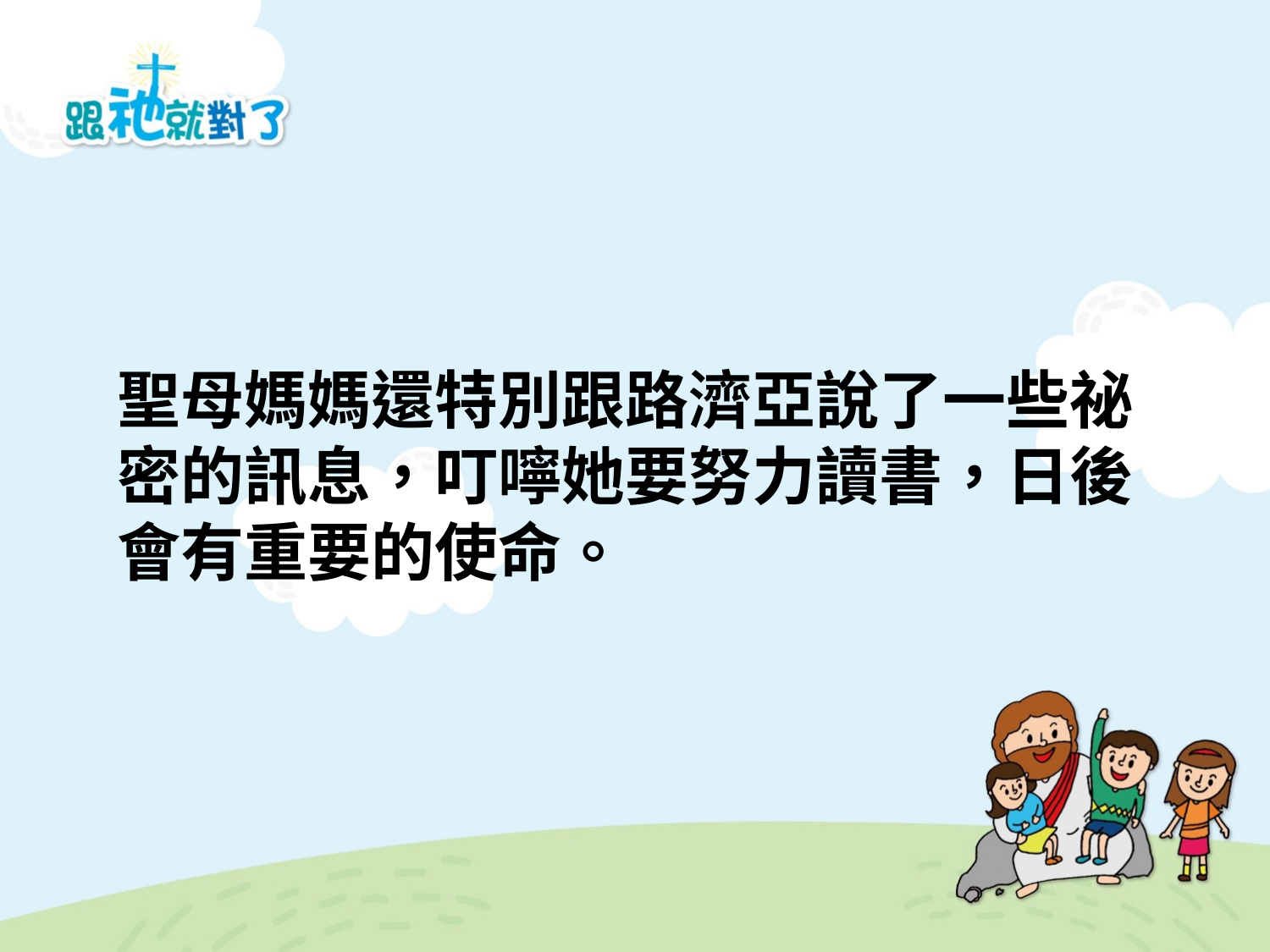

聖母媽媽還特別跟路濟亞說了一些祕密的訊息，叮嚀她要努力讀書，日後會有重要的使命。